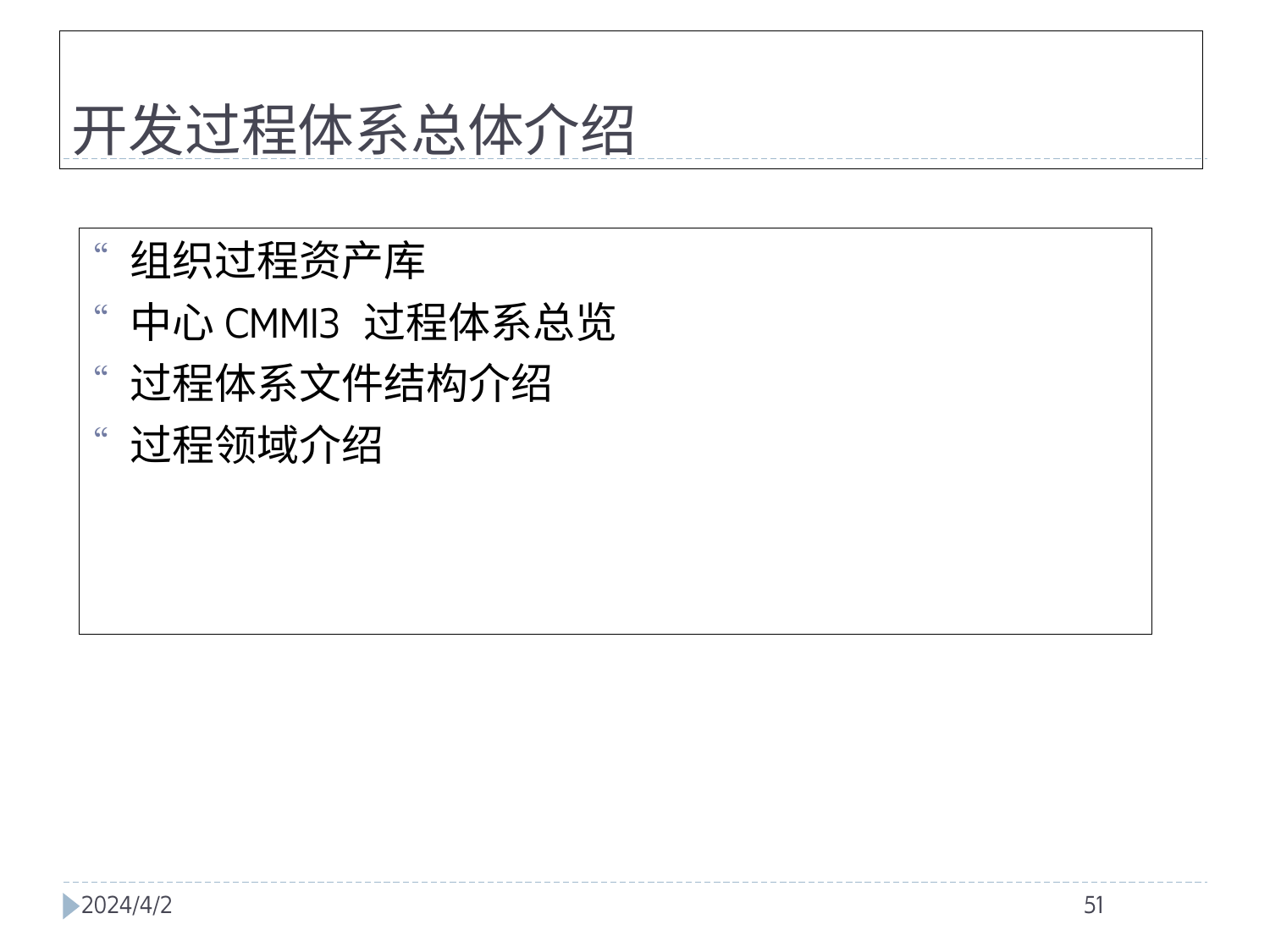

开发过程体系总体介绍
组织过程资产库
中心CMMI3 过程体系总览
过程体系文件结构介绍
过程领域介绍
2024/4/2
51